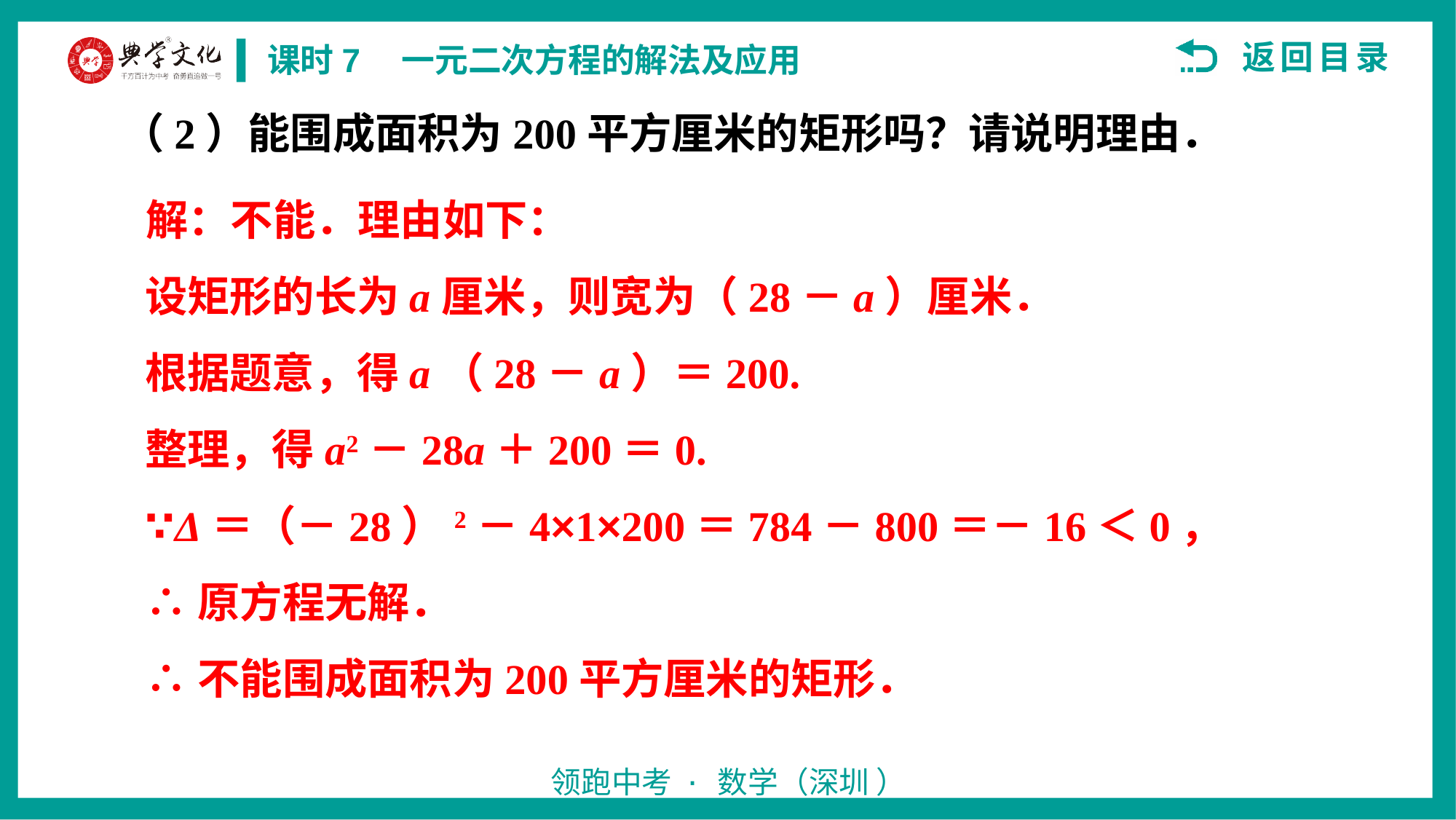

（2）能围成面积为200平方厘米的矩形吗？请说明理由．
解：不能．理由如下：
设矩形的长为a厘米，则宽为（28－a）厘米．
根据题意，得a（28－a）＝200.
整理，得a2－28a＋200＝0.
∵Δ＝（－28）2－4×1×200＝784－800＝－16＜0，
∴原方程无解．
∴不能围成面积为200平方厘米的矩形．